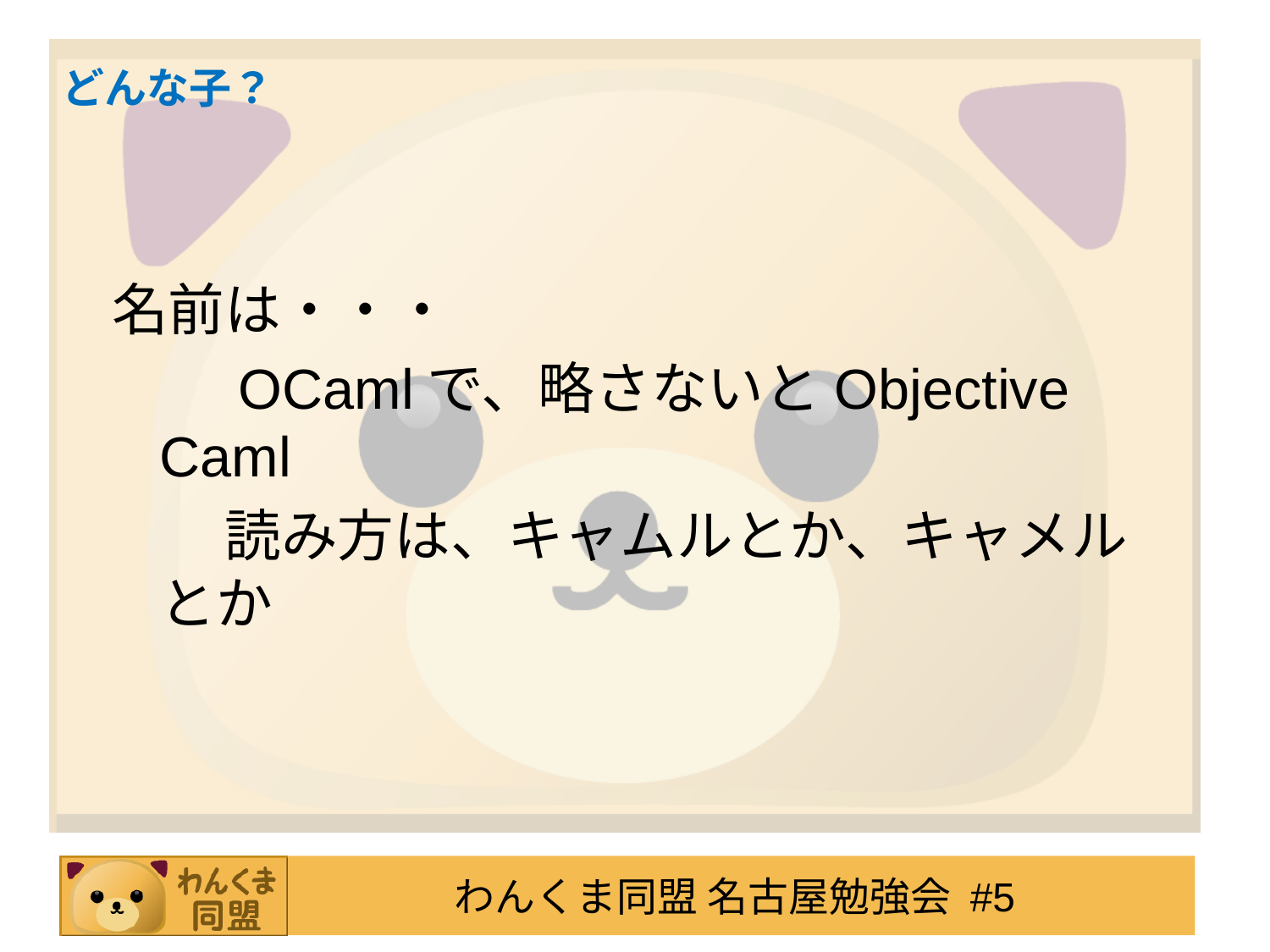

# どんな子？
名前は・・・
　　OCamlで、略さないとObjective Caml
　　読み方は、キャムルとか、キャメルとか